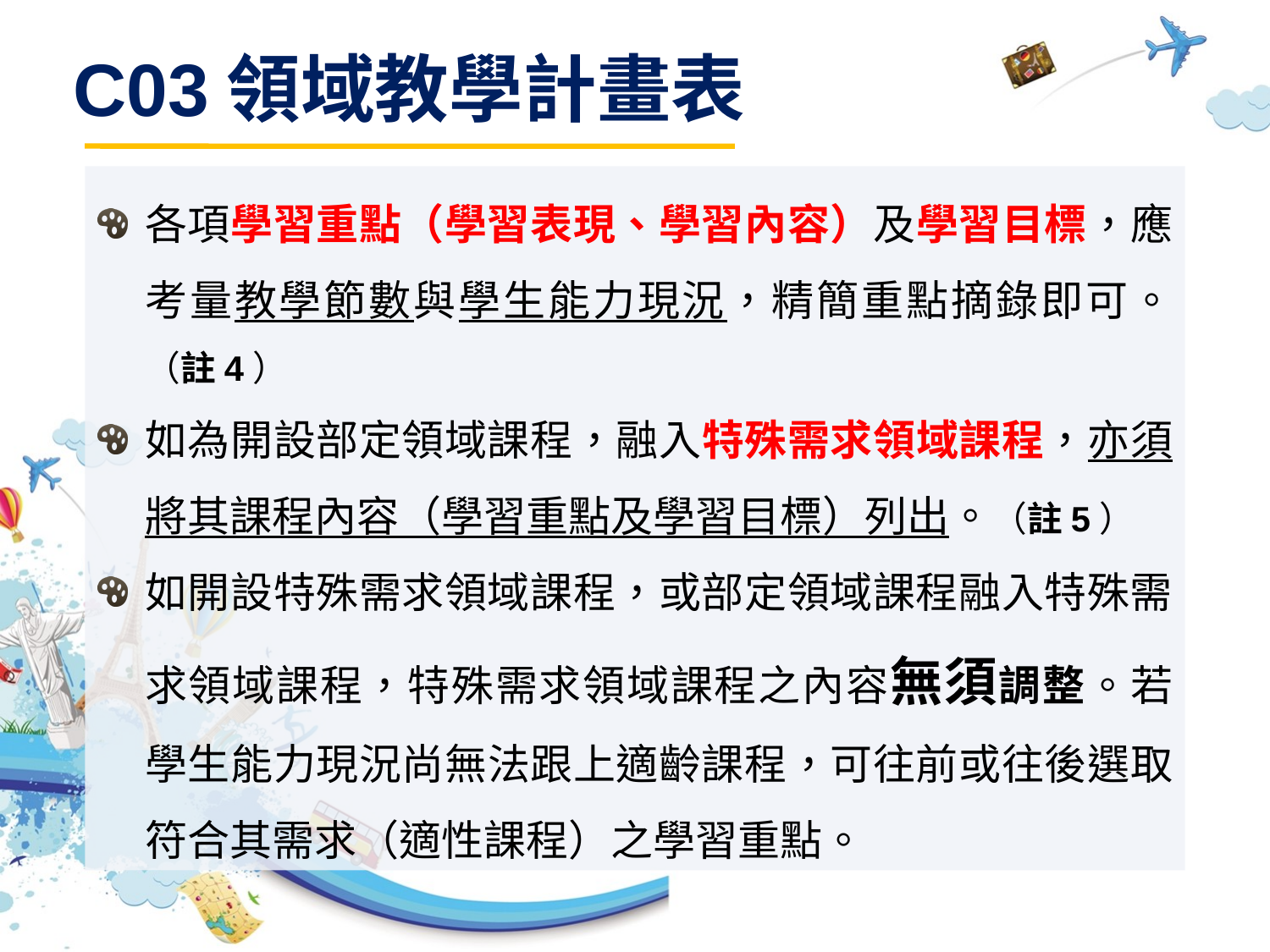

C03領域教學計畫表
各項學習重點（學習表現、學習內容）及學習目標，應考量教學節數與學生能力現況，精簡重點摘錄即可。（註4）
如為開設部定領域課程，融入特殊需求領域課程，亦須將其課程內容（學習重點及學習目標）列出。（註5）
如開設特殊需求領域課程，或部定領域課程融入特殊需求領域課程，特殊需求領域課程之內容無須調整。若學生能力現況尚無法跟上適齡課程，可往前或往後選取符合其需求（適性課程）之學習重點。